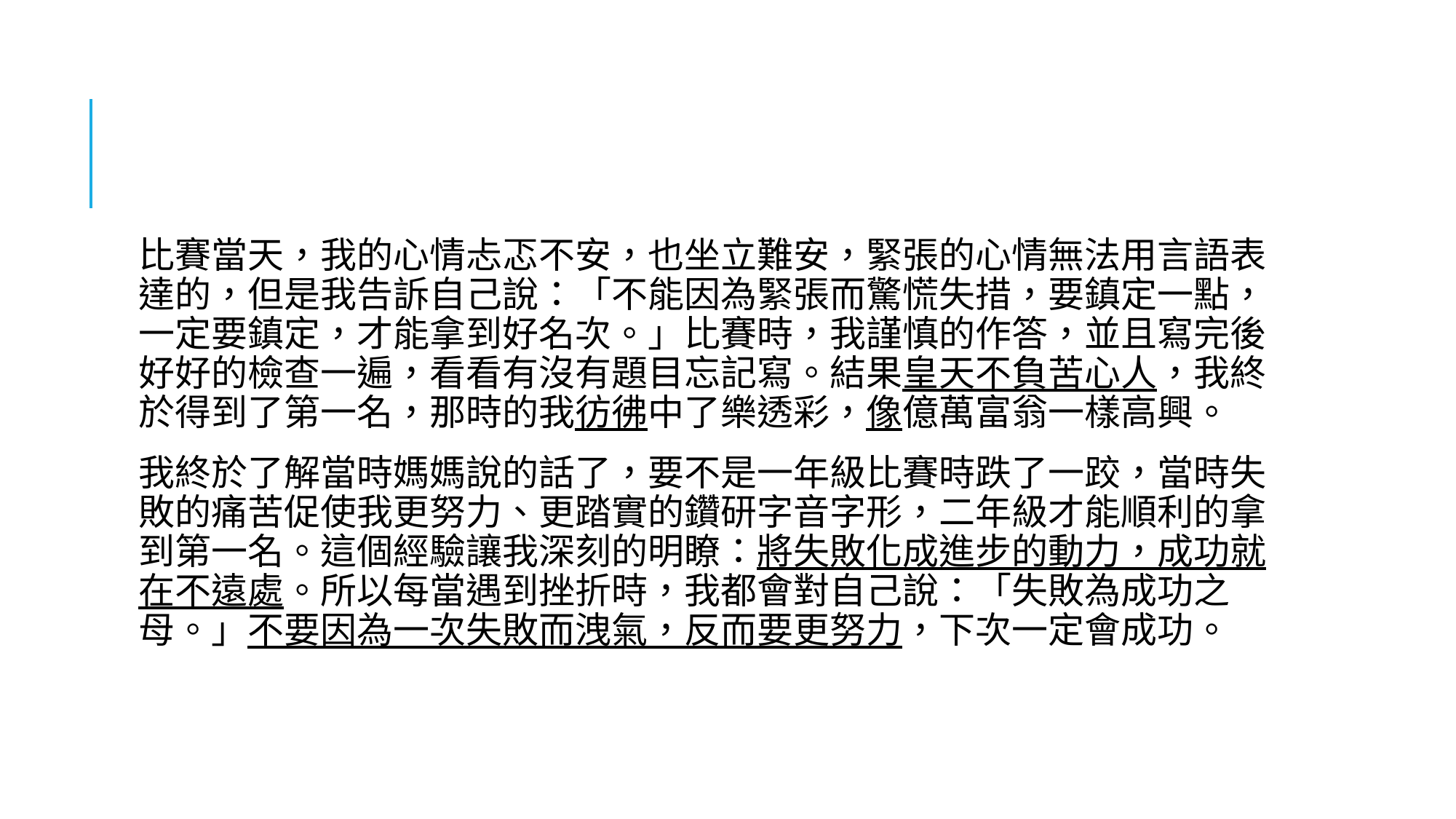

比賽當天，我的心情忐忑不安，也坐立難安，緊張的心情無法用言語表達的，但是我告訴自己說：「不能因為緊張而驚慌失措，要鎮定一點，一定要鎮定，才能拿到好名次。」比賽時，我謹慎的作答，並且寫完後好好的檢查一遍，看看有沒有題目忘記寫。結果皇天不負苦心人，我終於得到了第一名，那時的我彷彿中了樂透彩，像億萬富翁一樣高興。
我終於了解當時媽媽說的話了，要不是一年級比賽時跌了一跤，當時失敗的痛苦促使我更努力、更踏實的鑽研字音字形，二年級才能順利的拿到第一名。這個經驗讓我深刻的明瞭：將失敗化成進步的動力，成功就在不遠處。所以每當遇到挫折時，我都會對自己說：「失敗為成功之母。」不要因為一次失敗而洩氣，反而要更努力，下次一定會成功。